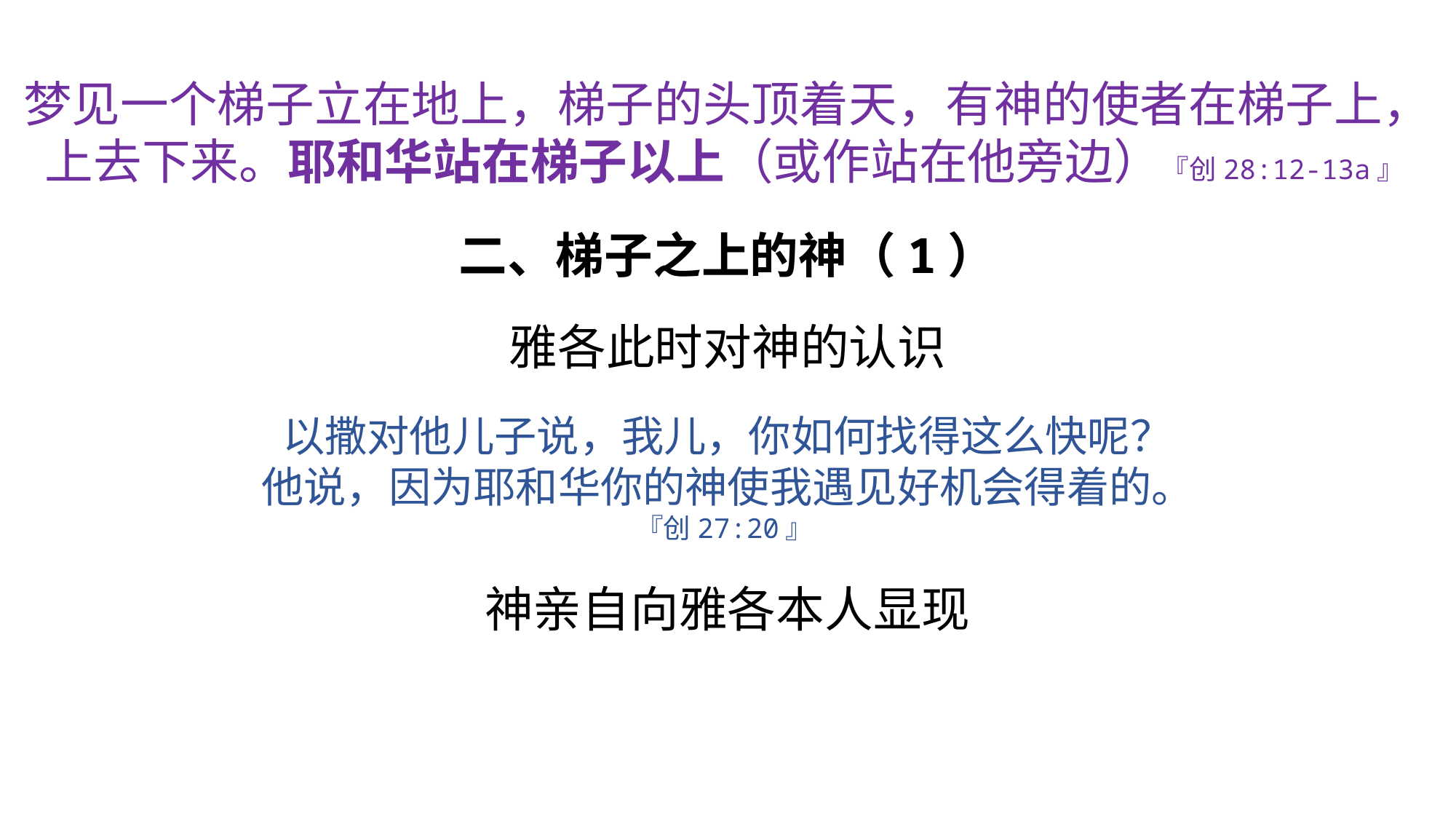

梦见一个梯子立在地上，梯子的头顶着天，有神的使者在梯子上，上去下来。耶和华站在梯子以上（或作站在他旁边）『创28:12-13a』
二、梯子之上的神（1）
雅各此时对神的认识
以撒对他儿子说，我儿，你如何找得这么快呢？
他说，因为耶和华你的神使我遇见好机会得着的。
『创27:20』
神亲自向雅各本人显现